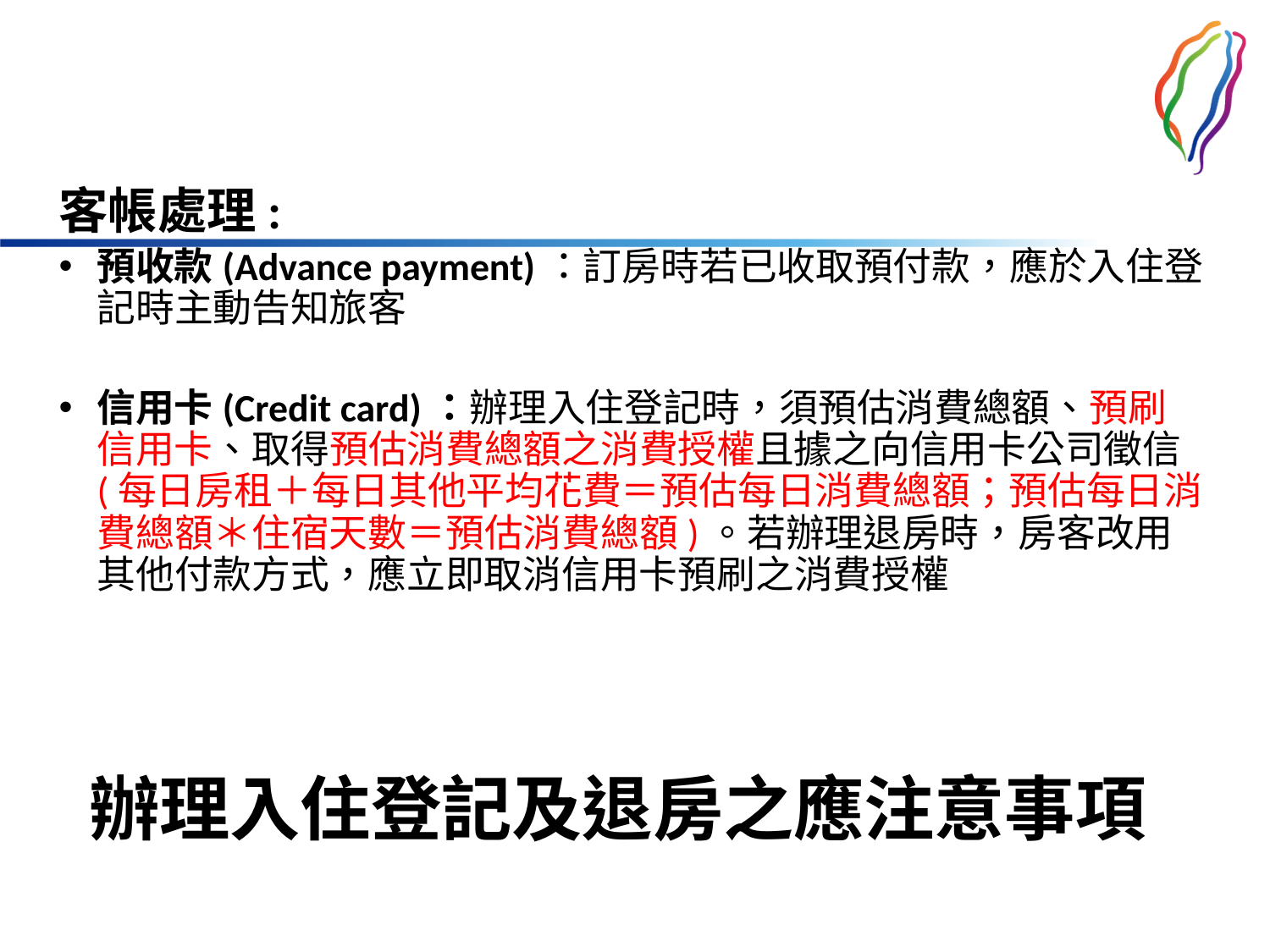

客帳處理:
預收款(Advance payment)：訂房時若已收取預付款，應於入住登記時主動告知旅客

信用卡(Credit card)：辦理入住登記時，須預估消費總額、預刷信用卡、取得預估消費總額之消費授權且據之向信用卡公司徵信 (每日房租＋每日其他平均花費＝預估每日消費總額；預估每日消費總額＊住宿天數＝預估消費總額)。若辦理退房時，房客改用其他付款方式，應立即取消信用卡預刷之消費授權

# 辦理入住登記及退房之應注意事項